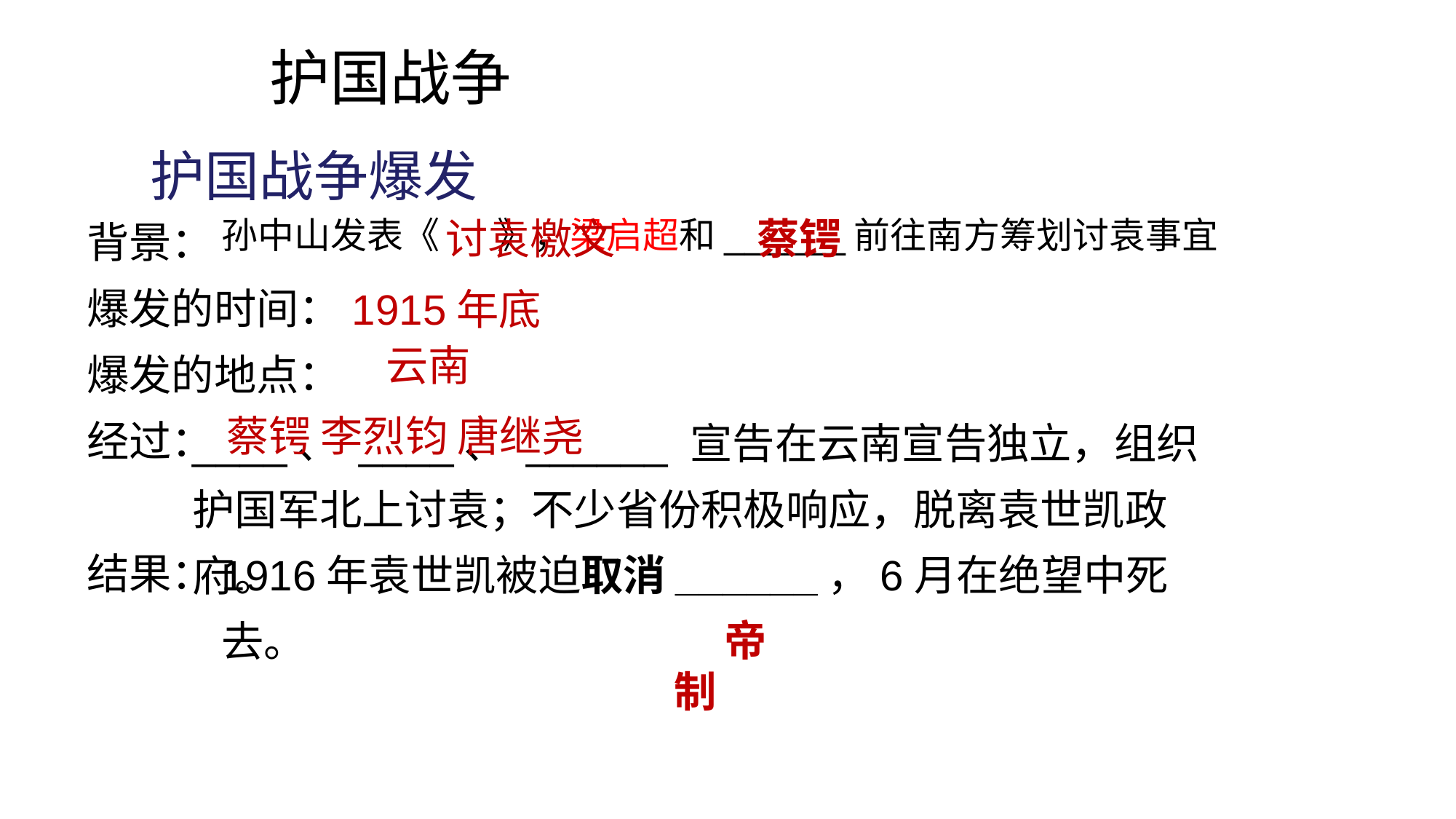

护国战争
护国战争爆发
背景：
爆发的时间：
爆发的地点：
经过：

结果：

讨袁檄文               蔡锷
孙中山发表《       》，梁启超和______前往南方筹划讨袁事宜
1915年底
云南
____、 ____、 ______ 宣告在云南宣告独立，组织护国军北上讨袁；不少省份积极响应，脱离袁世凯政府。
蔡锷 李烈钧 唐继尧
                                            帝制

1916年袁世凯被迫取消______，6月在绝望中死去。